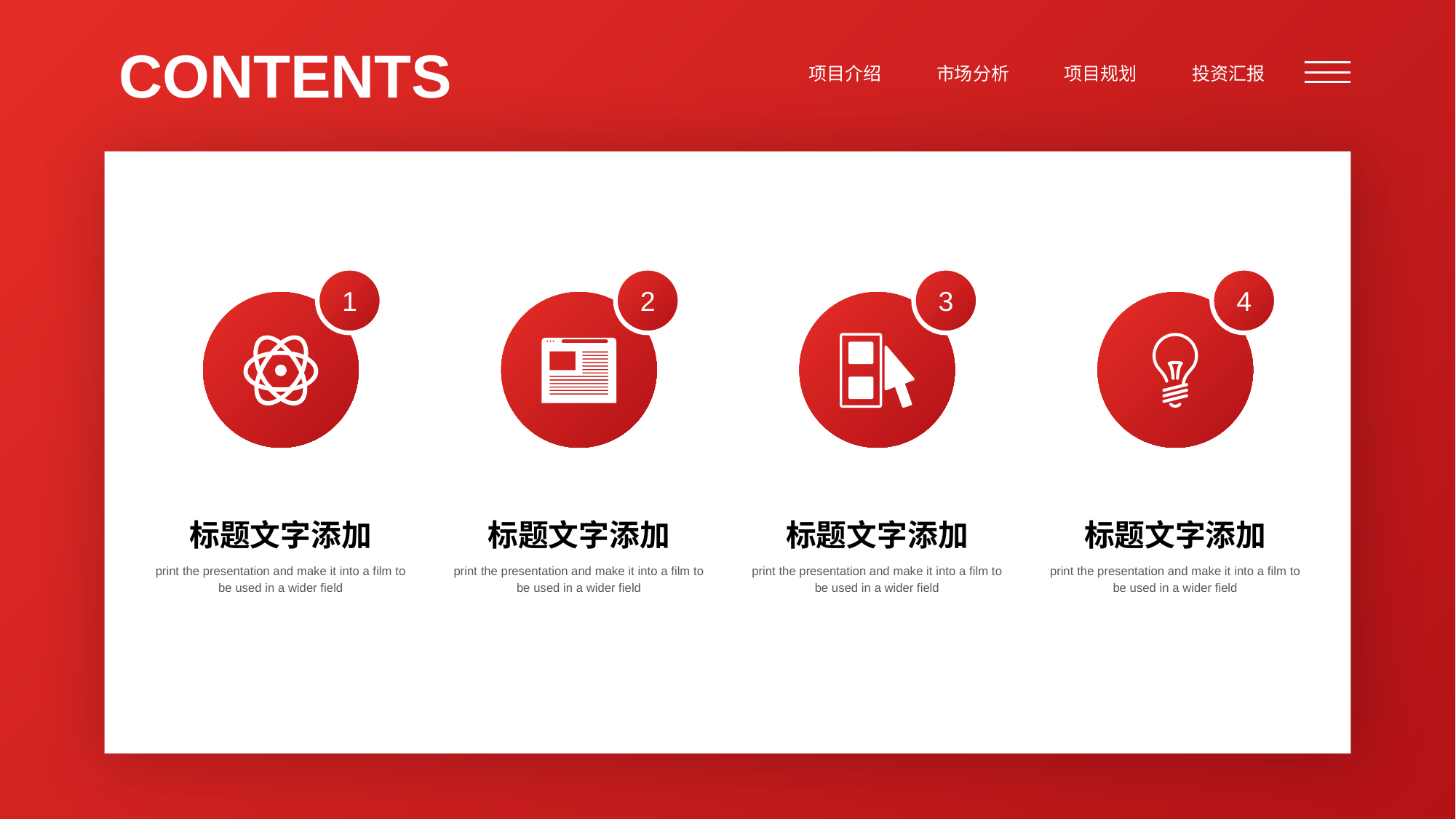

CONTENTS
项目介绍
市场分析
项目规划
投资汇报

1

2

3

4

标题文字添加
print the presentation and make it into a film to be used in a wider field
标题文字添加
print the presentation and make it into a film to be used in a wider field
标题文字添加
print the presentation and make it into a film to be used in a wider field
标题文字添加
print the presentation and make it into a film to be used in a wider field